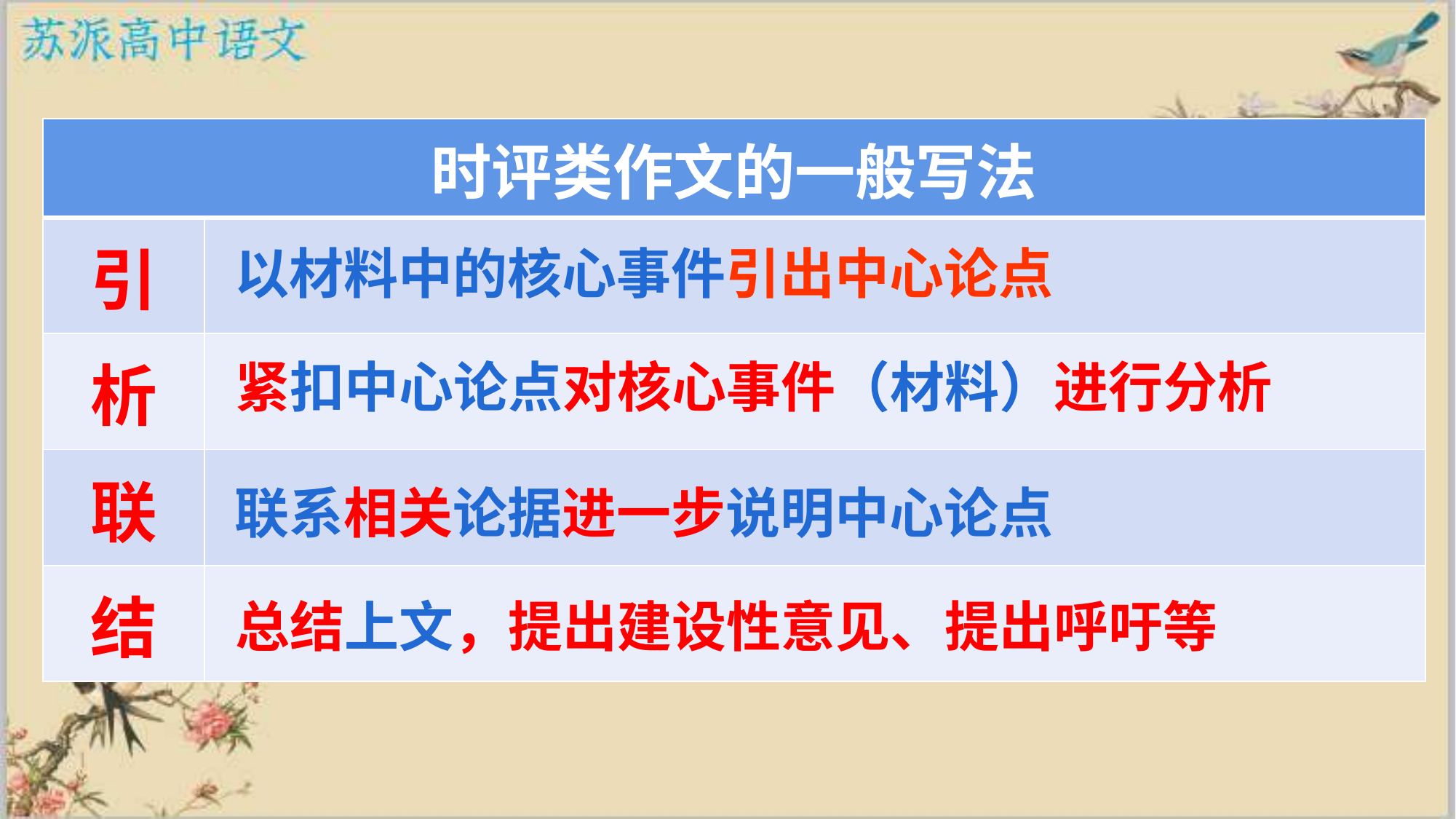

| 时评类作文的一般写法 |  |
| --- | --- |
| 引 |  |
| 析 |  |
| 联 |  |
| 结 |  |
以材料中的核心事件引出中心论点
紧扣中心论点对核心事件（材料）进行分析
联系相关论据进一步说明中心论点
总结上文，提出建设性意见、提出呼吁等